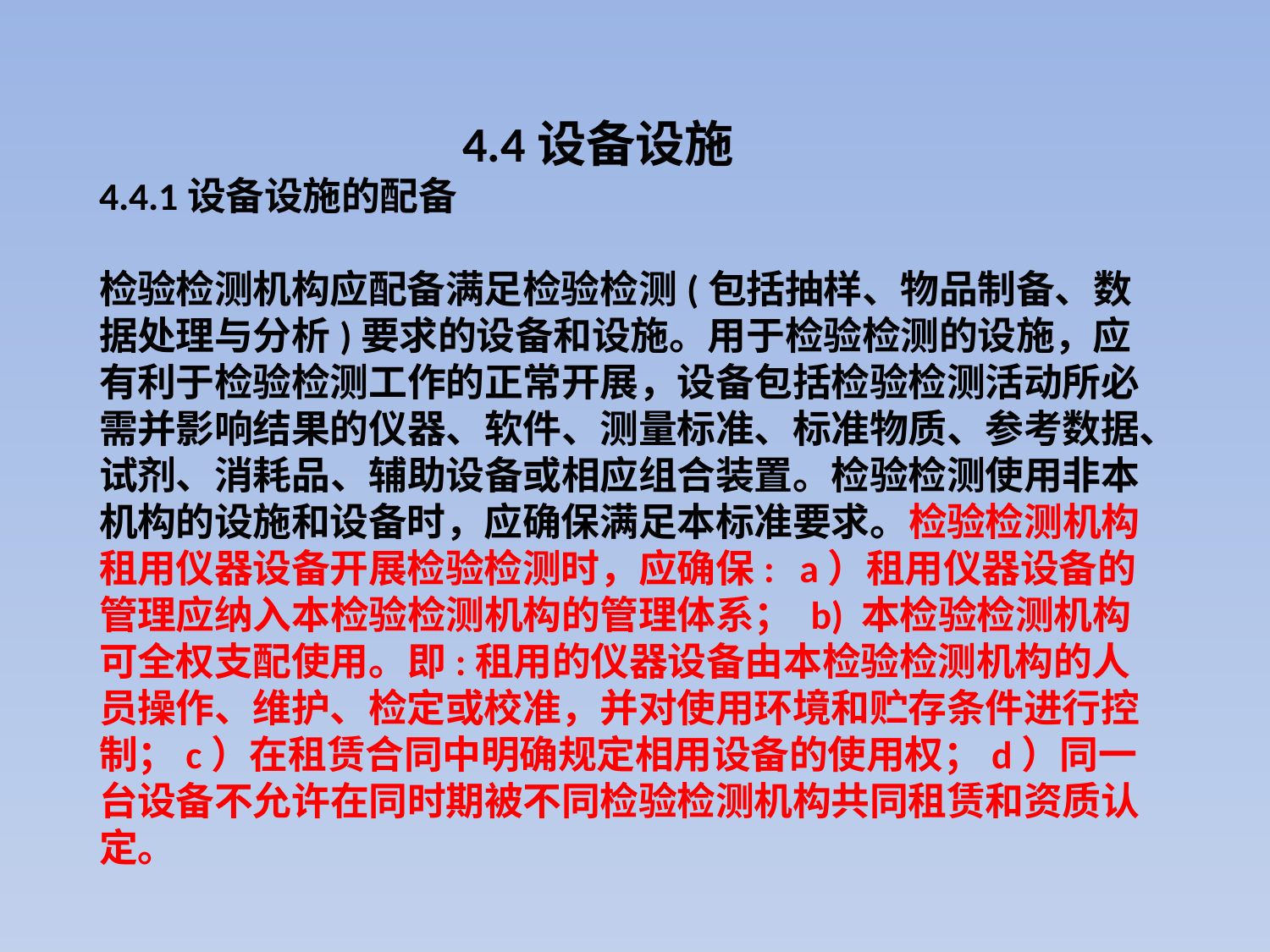

4.4设备设施
4.4.1设备设施的配备

检验检测机构应配备满足检验检测(包括抽样、物品制备、数据处理与分析)要求的设备和设施。用于检验检测的设施，应有利于检验检测工作的正常开展，设备包括检验检测活动所必需并影响结果的仪器、软件、测量标准、标准物质、参考数据、试剂、消耗品、辅助设备或相应组合装置。检验检测使用非本机构的设施和设备时，应确保满足本标准要求。检验检测机构租用仪器设备开展检验检测时，应确保:   a）租用仪器设备的管理应纳入本检验检测机构的管理体系； b) 本检验检测机构可全权支配使用。即:租用的仪器设备由本检验检测机构的人员操作、维护、检定或校准，并对使用环境和贮存条件进行控制；c）在租赁合同中明确规定相用设备的使用权；d）同一台设备不允许在同时期被不同检验检测机构共同租赁和资质认定。